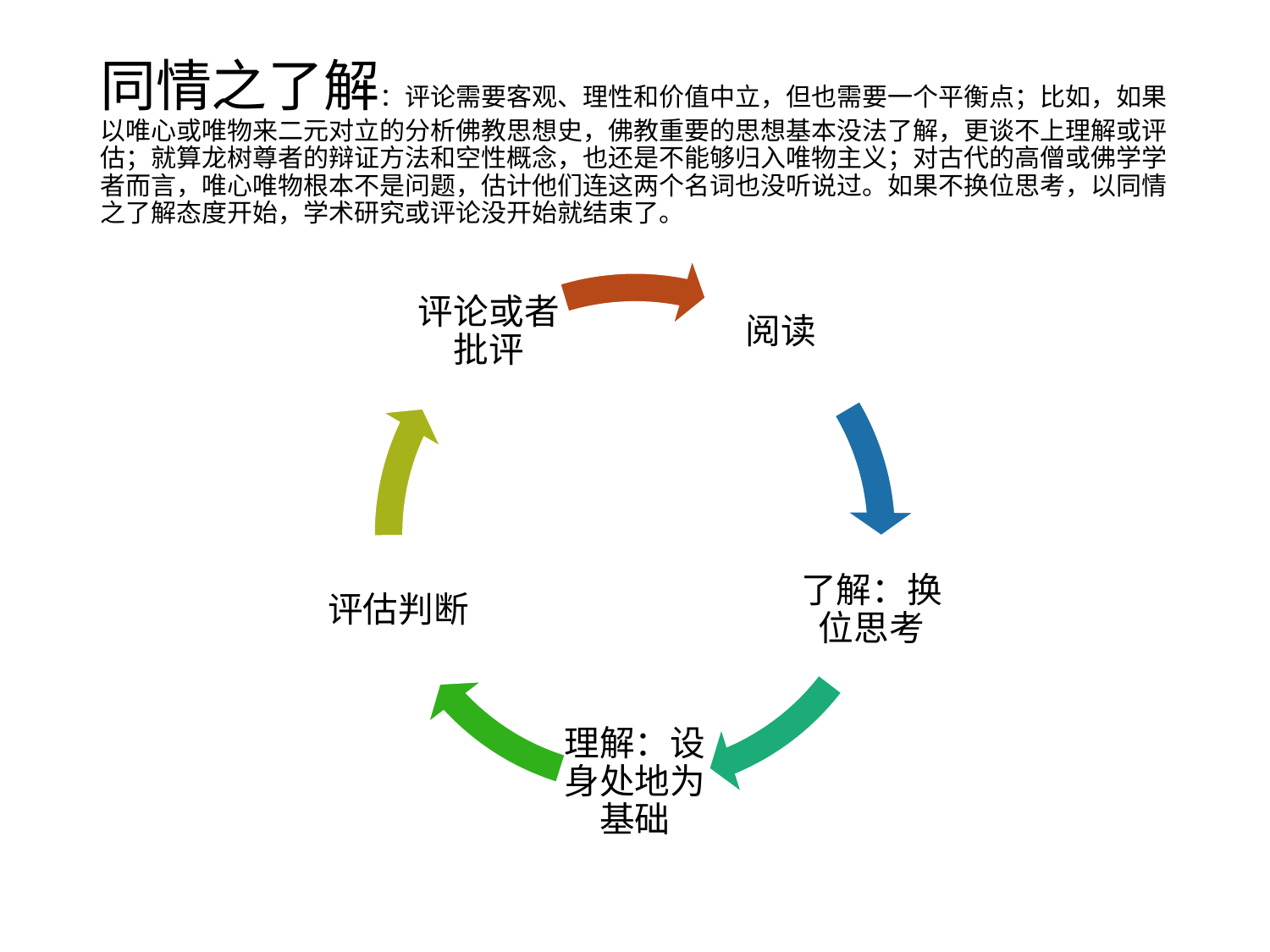

# 同情之了解：评论需要客观、理性和价值中立，但也需要一个平衡点；比如，如果以唯心或唯物来二元对立的分析佛教思想史，佛教重要的思想基本没法了解，更谈不上理解或评估；就算龙树尊者的辩证方法和空性概念，也还是不能够归入唯物主义；对古代的高僧或佛学学者而言，唯心唯物根本不是问题，估计他们连这两个名词也没听说过。如果不换位思考，以同情之了解态度开始，学术研究或评论没开始就结束了。
阅读
了解：换位思考
理解：设身处地为基础
评估判断
评论或者批评